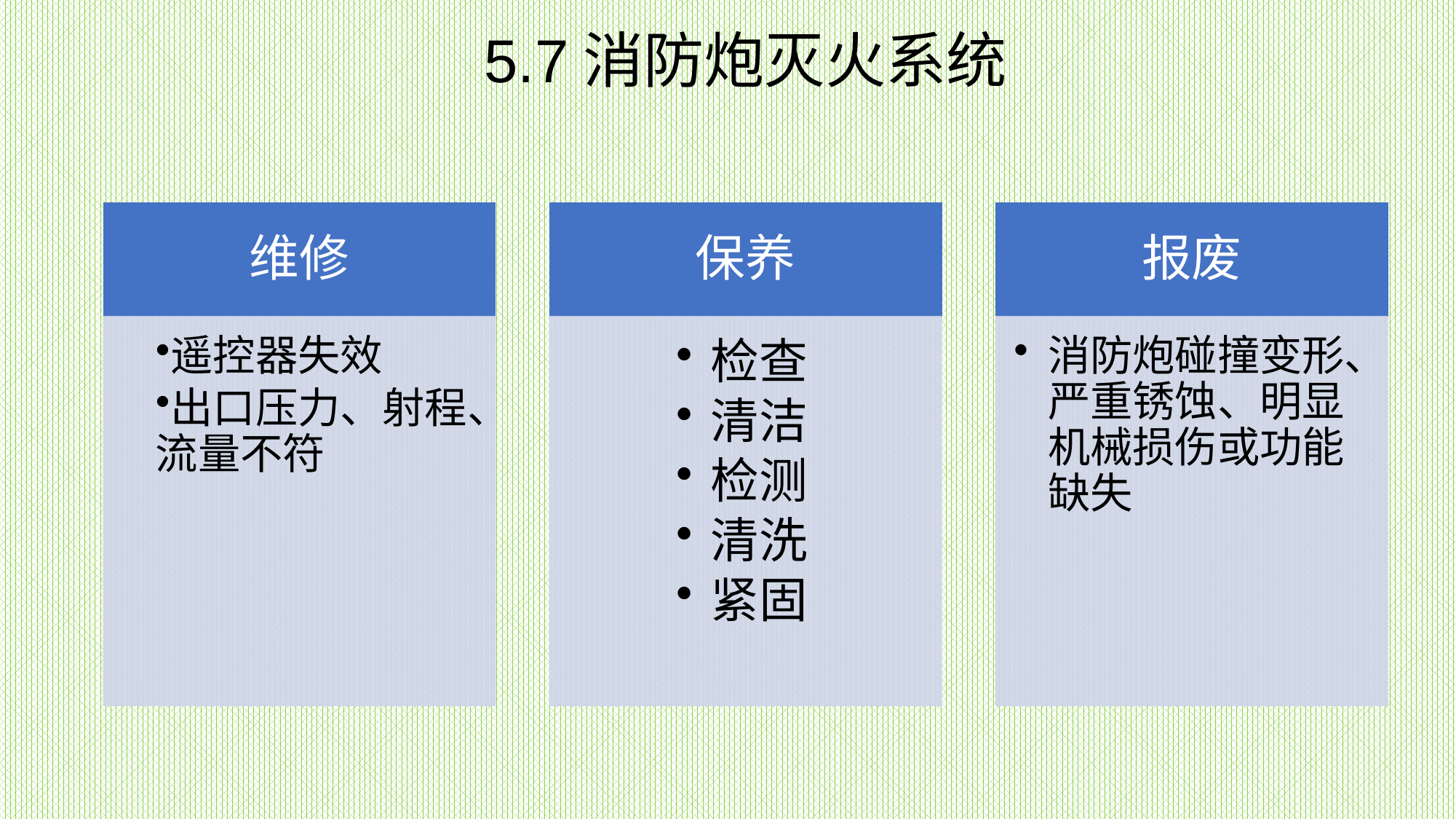

5.7消防炮灭火系统

维修
遥控器失效
出口压力、射程、流量不符
保养
检查
清洁
检测
清洗
紧固
报废
消防炮碰撞变形、严重锈蚀、明显机械损伤或功能缺失